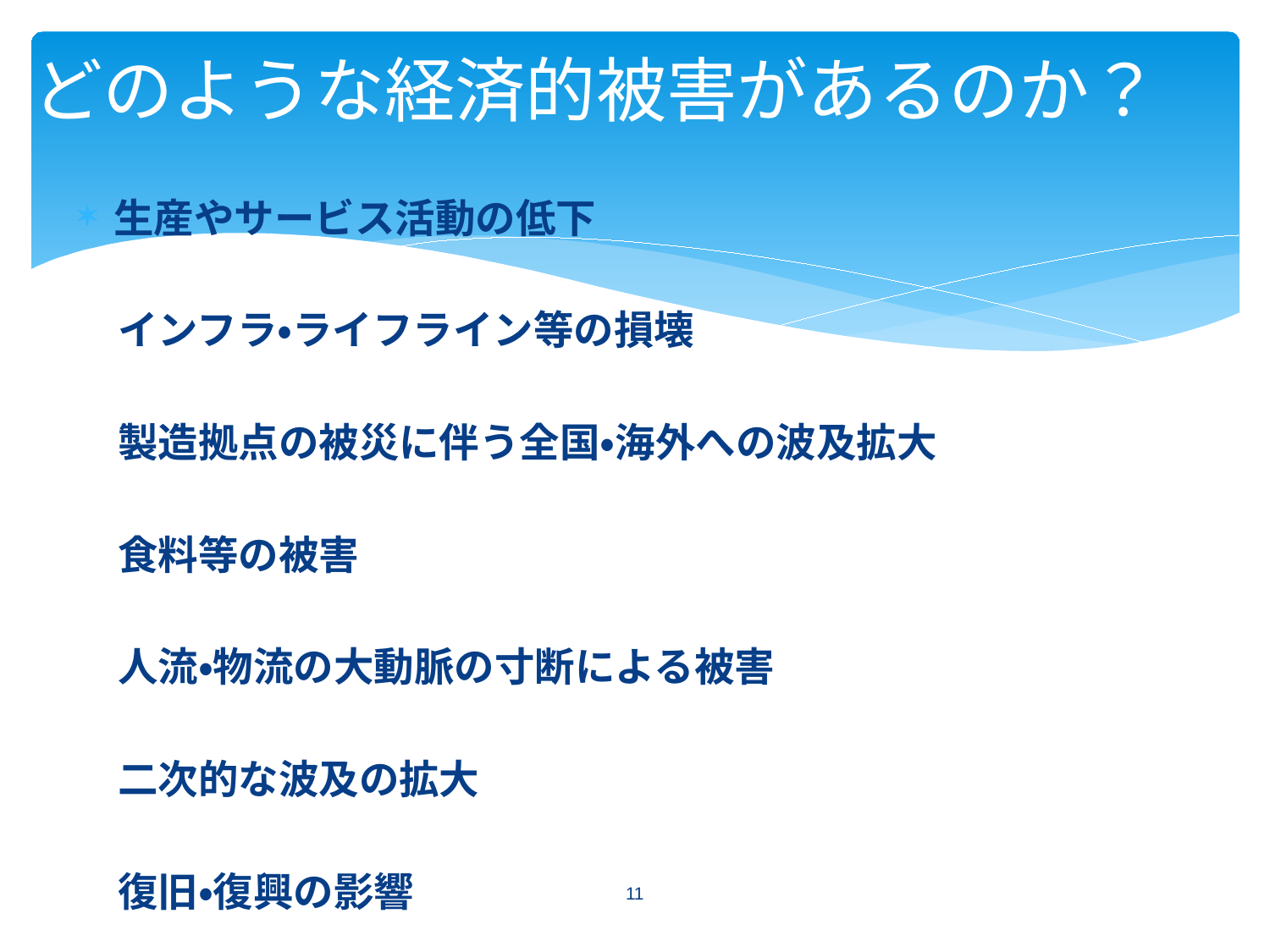

# どのような経済的被害があるのか？
生産やサービス活動の低下

　インフラ・ライフライン等の損壊

　製造拠点の被災に伴う全国・海外への波及拡大

　食料等の被害

　人流・物流の大動脈の寸断による被害

　二次的な波及の拡大

　復旧・復興の影響

11